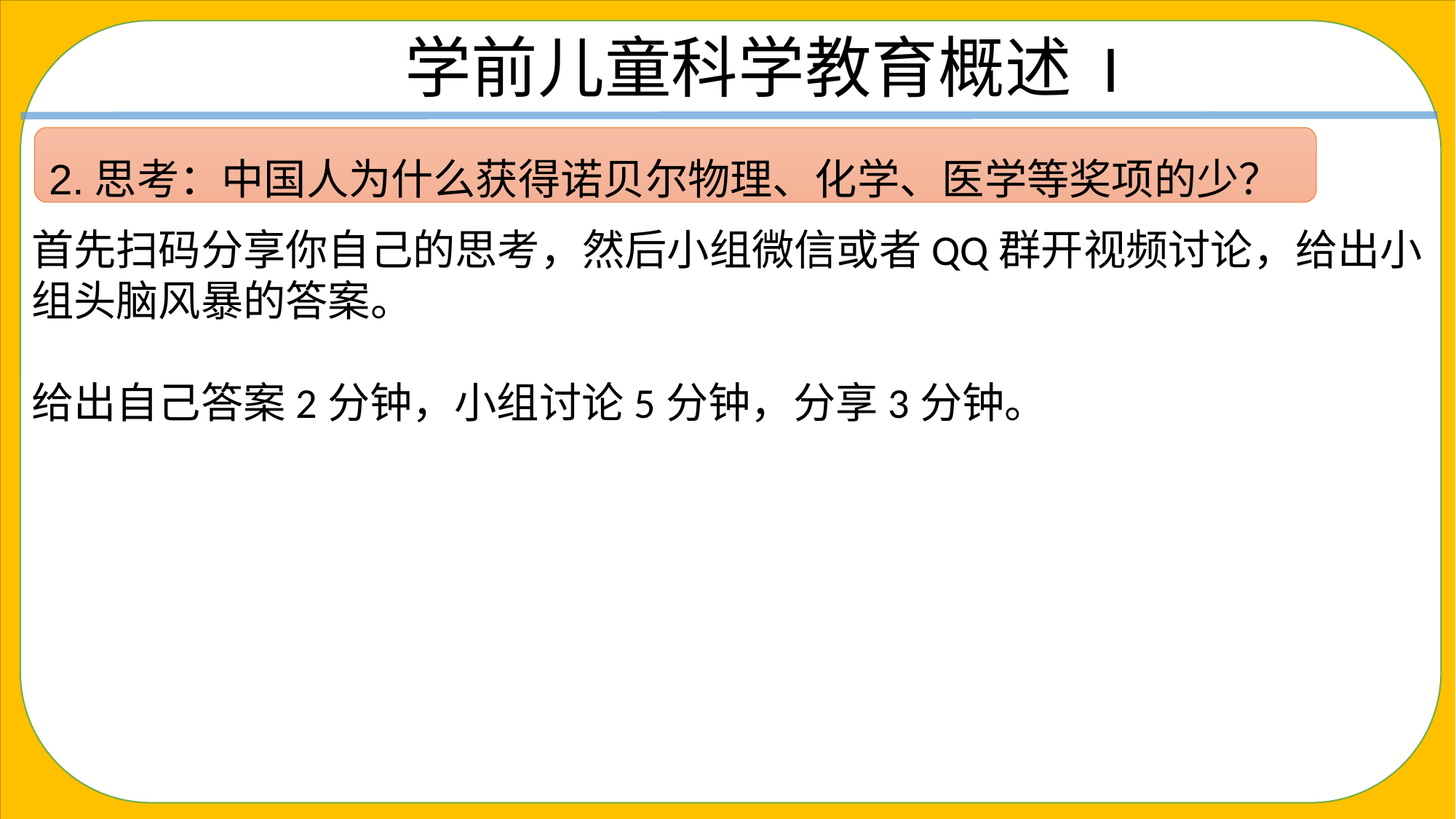

学前儿童科学教育概述 I

首先扫码分享你自己的思考，然后小组微信或者QQ群开视频讨论，给出小组头脑风暴的答案。

给出自己答案2分钟，小组讨论5分钟，分享3分钟。

2.思考：中国人为什么获得诺贝尔物理、化学、医学等奖项的少？